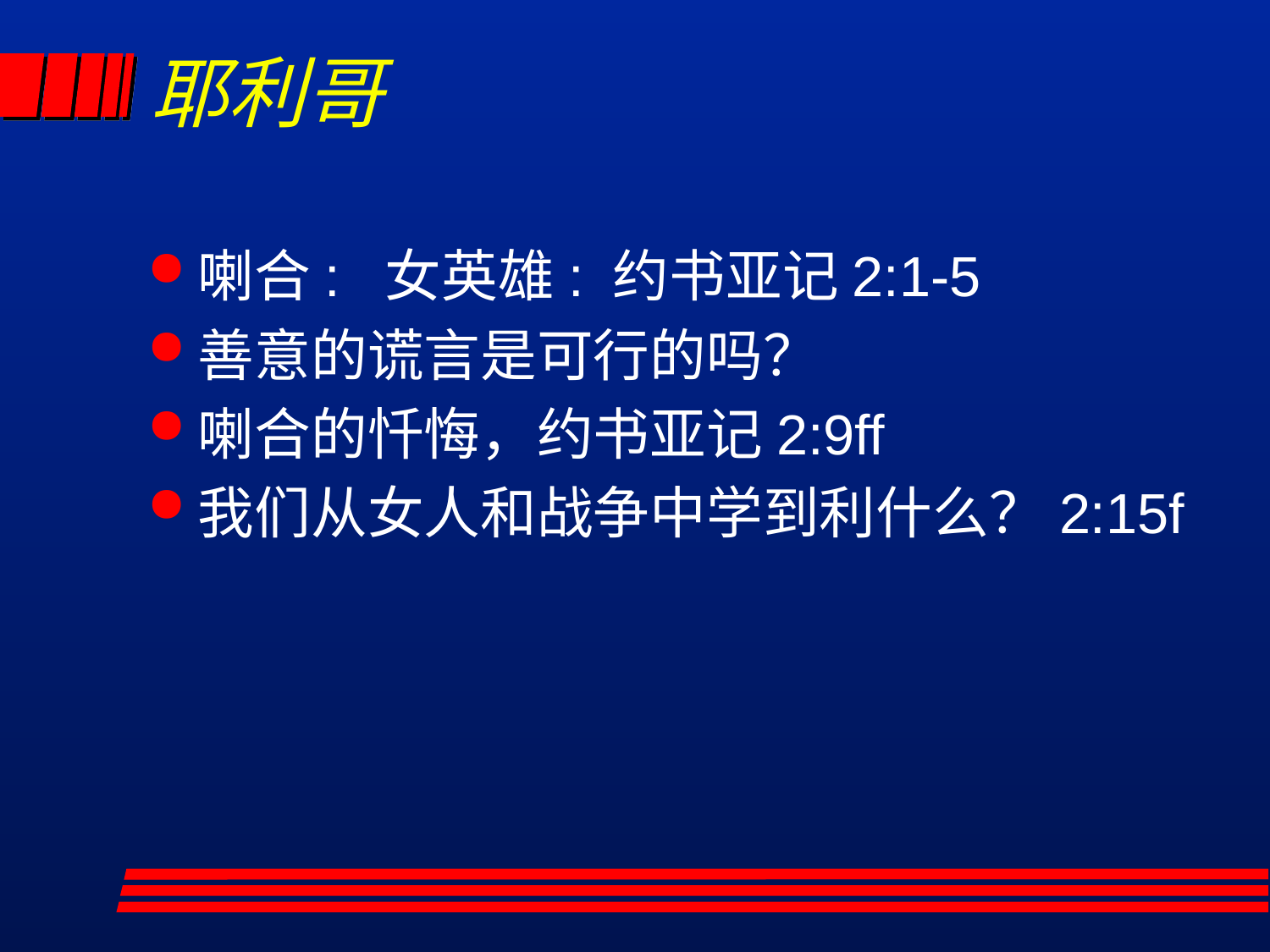

# 耶利哥
喇合:  女英雄: 约书亚记2:1-5
善意的谎言是可行的吗？
喇合的忏悔，约书亚记2:9ff
我们从女人和战争中学到利什么？2:15f